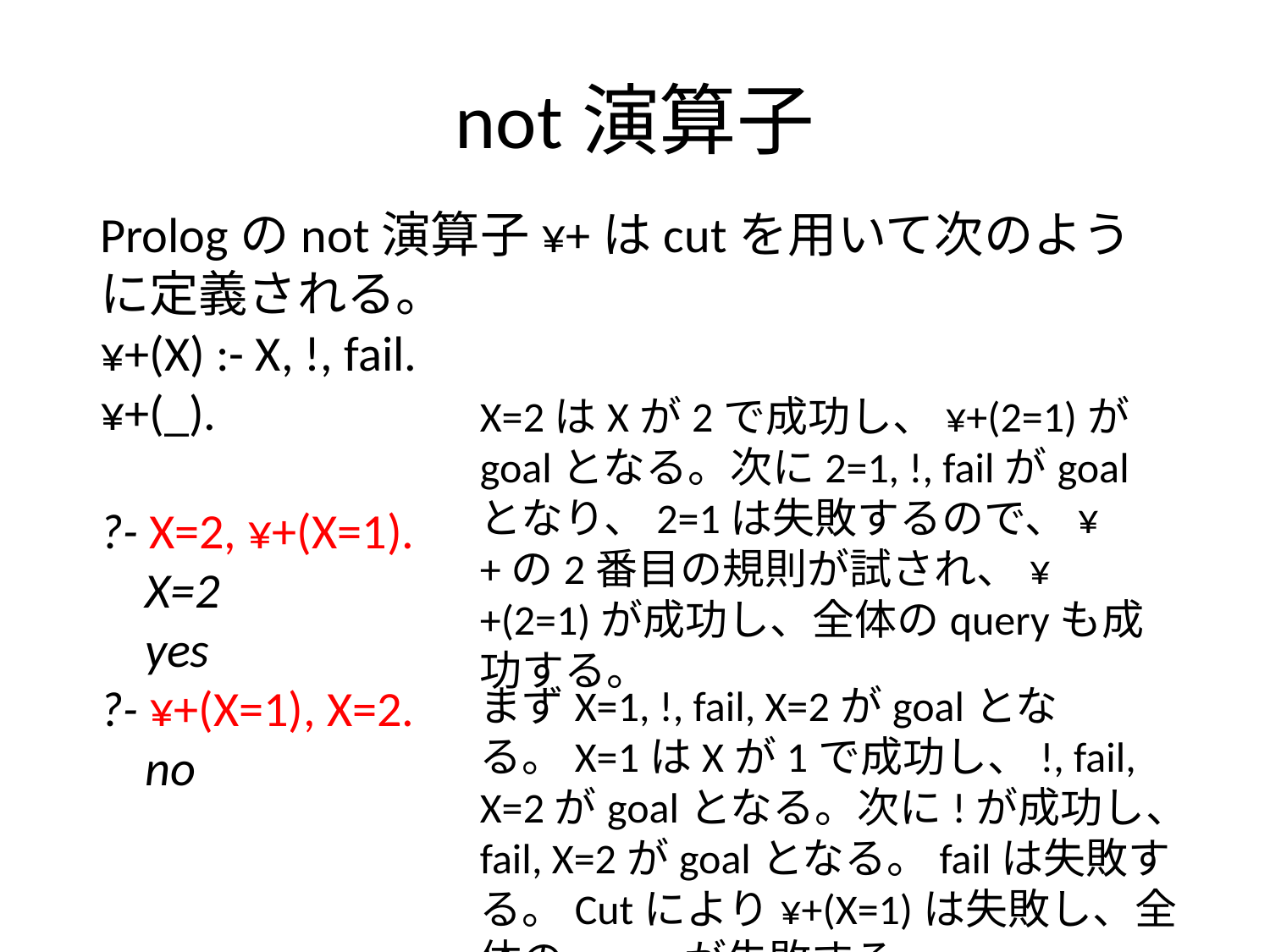

# not演算子
Prologのnot演算子¥+はcutを用いて次のように定義される。
¥+(X) :- X, !, fail.
¥+(_).

?- X=2, ¥+(X=1).
    X=2
    yes
?- ¥+(X=1), X=2.
    no
X=2はXが2で成功し、¥+(2=1)がgoalとなる。次に2=1, !, failがgoalとなり、2=1は失敗するので、¥+の2番目の規則が試され、¥+(2=1)が成功し、全体のqueryも成功する。
まずX=1, !, fail, X=2がgoalとなる。X=1はXが1で成功し、!, fail, X=2がgoalとなる。次に!が成功し、fail, X=2がgoalとなる。failは失敗する。Cutにより¥+(X=1)は失敗し、全体のqueryが失敗する。